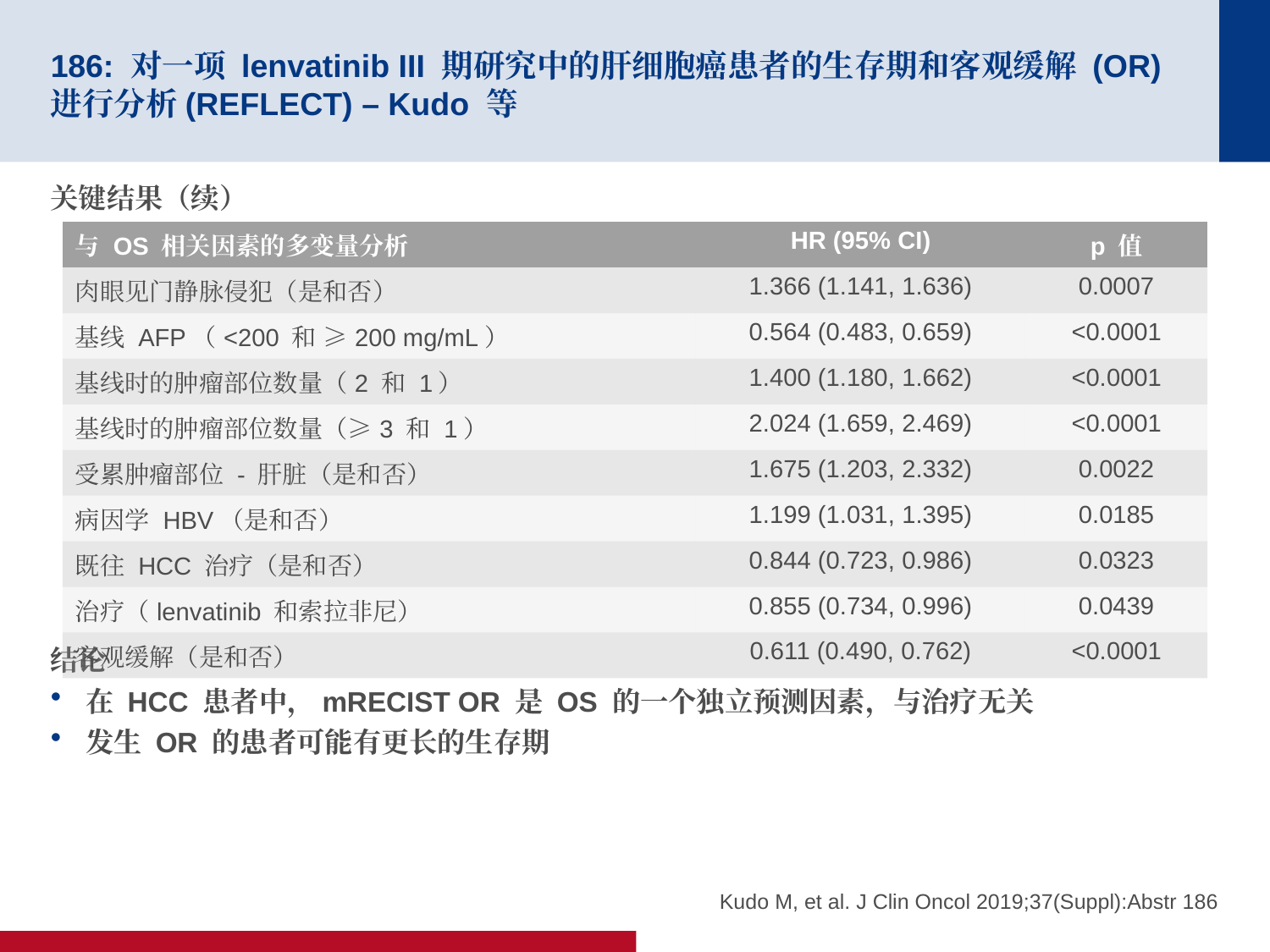

# 186: 对一项 lenvatinib III 期研究中的肝细胞癌患者的生存期和客观缓解 (OR) 进行分析(REFLECT) – Kudo 等
关键结果（续）

结论
在 HCC 患者中，mRECIST OR 是 OS 的一个独立预测因素，与治疗无关
发生 OR 的患者可能有更长的生存期

| 与 OS 相关因素的多变量分析 | HR (95% CI) | p 值 |
| --- | --- | --- |
| 肉眼见门静脉侵犯（是和否） | 1.366 (1.141, 1.636) | 0.0007 |
| 基线 AFP（<200 和 ≥200 mg/mL） | 0.564 (0.483, 0.659) | <0.0001 |
| 基线时的肿瘤部位数量（2 和 1） | 1.400 (1.180, 1.662) | <0.0001 |
| 基线时的肿瘤部位数量（≥3 和 1） | 2.024 (1.659, 2.469) | <0.0001 |
| 受累肿瘤部位 - 肝脏（是和否） | 1.675 (1.203, 2.332) | 0.0022 |
| 病因学 HBV（是和否） | 1.199 (1.031, 1.395) | 0.0185 |
| 既往 HCC 治疗（是和否） | 0.844 (0.723, 0.986) | 0.0323 |
| 治疗（lenvatinib 和索拉非尼） | 0.855 (0.734, 0.996) | 0.0439 |
| 客观缓解（是和否） | 0.611 (0.490, 0.762) | <0.0001 |
Kudo M, et al. J Clin Oncol 2019;37(Suppl):Abstr 186